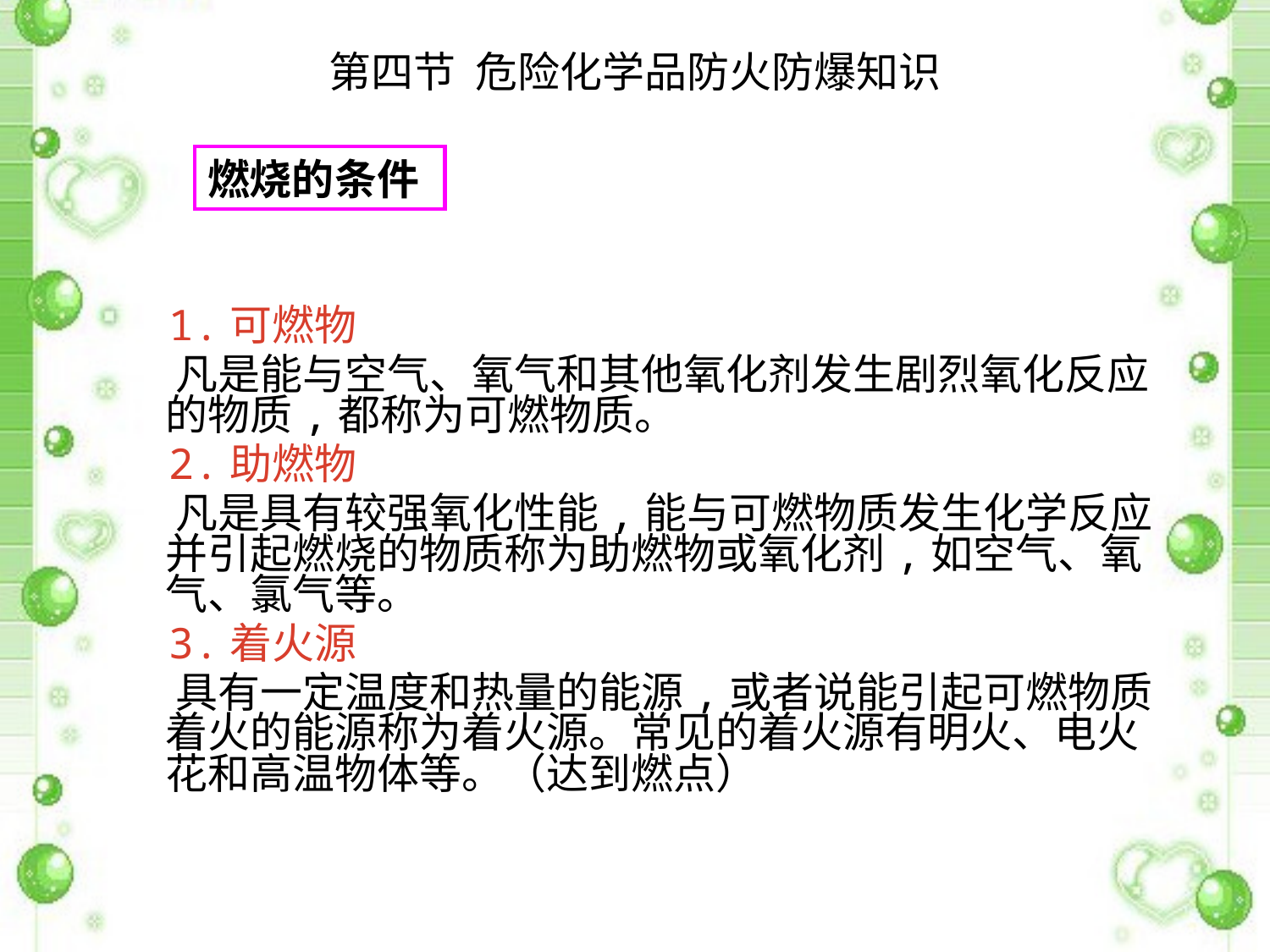

第四节  危险化学品防火防爆知识
燃烧的条件
  1.可燃物
     凡是能与空气、氧气和其他氧化剂发生剧烈氧化反应的物质,都称为可燃物质。
  2.助燃物
     凡是具有较强氧化性能,能与可燃物质发生化学反应并引起燃烧的物质称为助燃物或氧化剂,如空气、氧气、氯气等。
  3.着火源
     具有一定温度和热量的能源,或者说能引起可燃物质着火的能源称为着火源。常见的着火源有明火、电火花和高温物体等。（达到燃点）